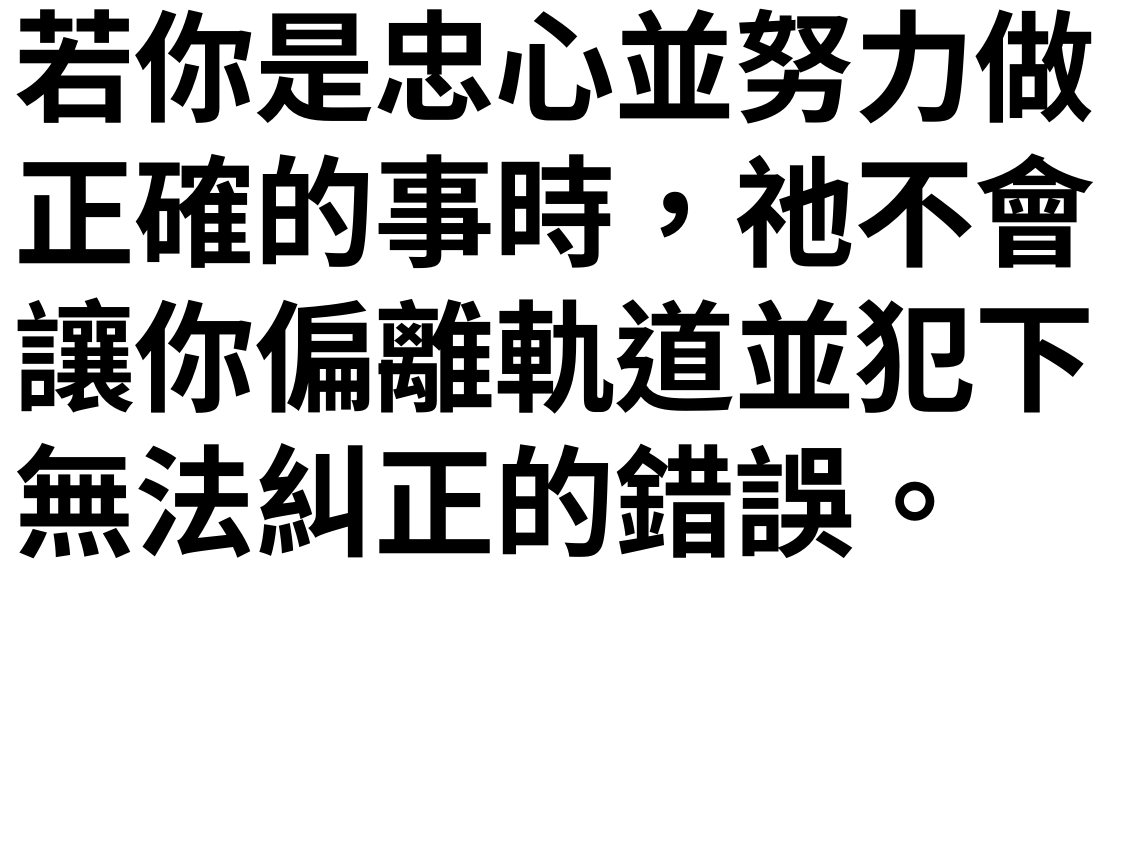

若你是忠心並努力做正確的事時，祂不會讓你偏離軌道並犯下無法糾正的錯誤。